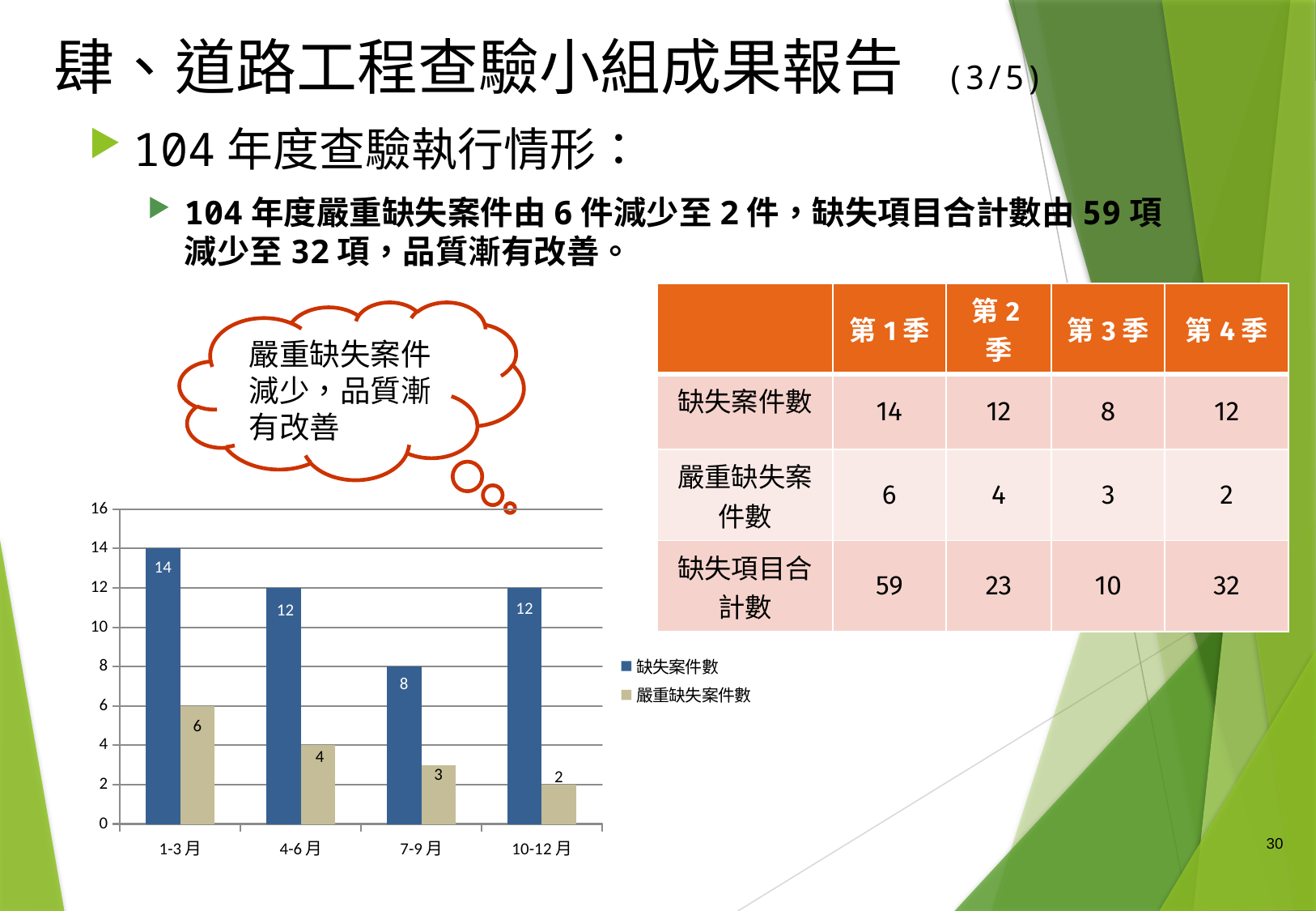

# 肆、道路工程查驗小組成果報告  (3/5)
104年度查驗執行情形：
104年度嚴重缺失案件由6件減少至2件，缺失項目合計數由59項減少至32項，品質漸有改善。

|  | 第1季 | 第2季 | 第3季 | 第4季 |
| --- | --- | --- | --- | --- |
| 缺失案件數 | 14 | 12 | 8 | 12 |
| 嚴重缺失案件數 | 6 | 4 | 3 | 2 |
| 缺失項目合計數 | 59 | 23 | 10 | 32 |

嚴重缺失案件減少，品質漸有改善

### Chart

| Category | 缺失案件數 | 嚴重缺失案件數 |
|---|---|---|
| 1-3月 | 14.0 | 6.0 |
| 4-6月 | 12.0 | 4.0 |
| 7-9月 | 8.0 | 3.0 |
| 10-12月 | 12.0 | 2.0 |
30